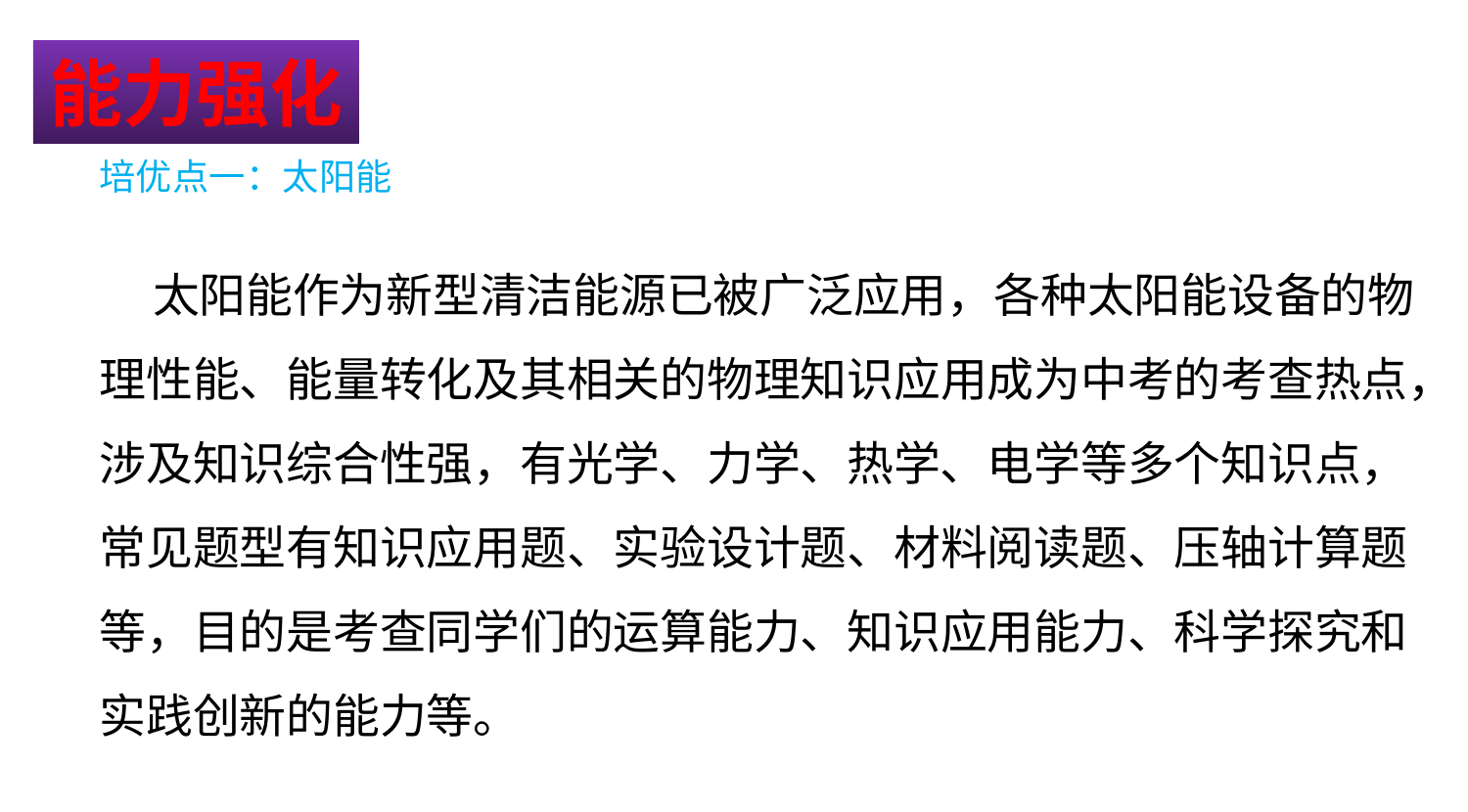

能力强化
培优点一：太阳能
    太阳能作为新型清洁能源已被广泛应用，各种太阳能设备的物理性能、能量转化及其相关的物理知识应用成为中考的考查热点，涉及知识综合性强，有光学、力学、热学、电学等多个知识点，常见题型有知识应用题、实验设计题、材料阅读题、压轴计算题等，目的是考查同学们的运算能力、知识应用能力、科学探究和实践创新的能力等。